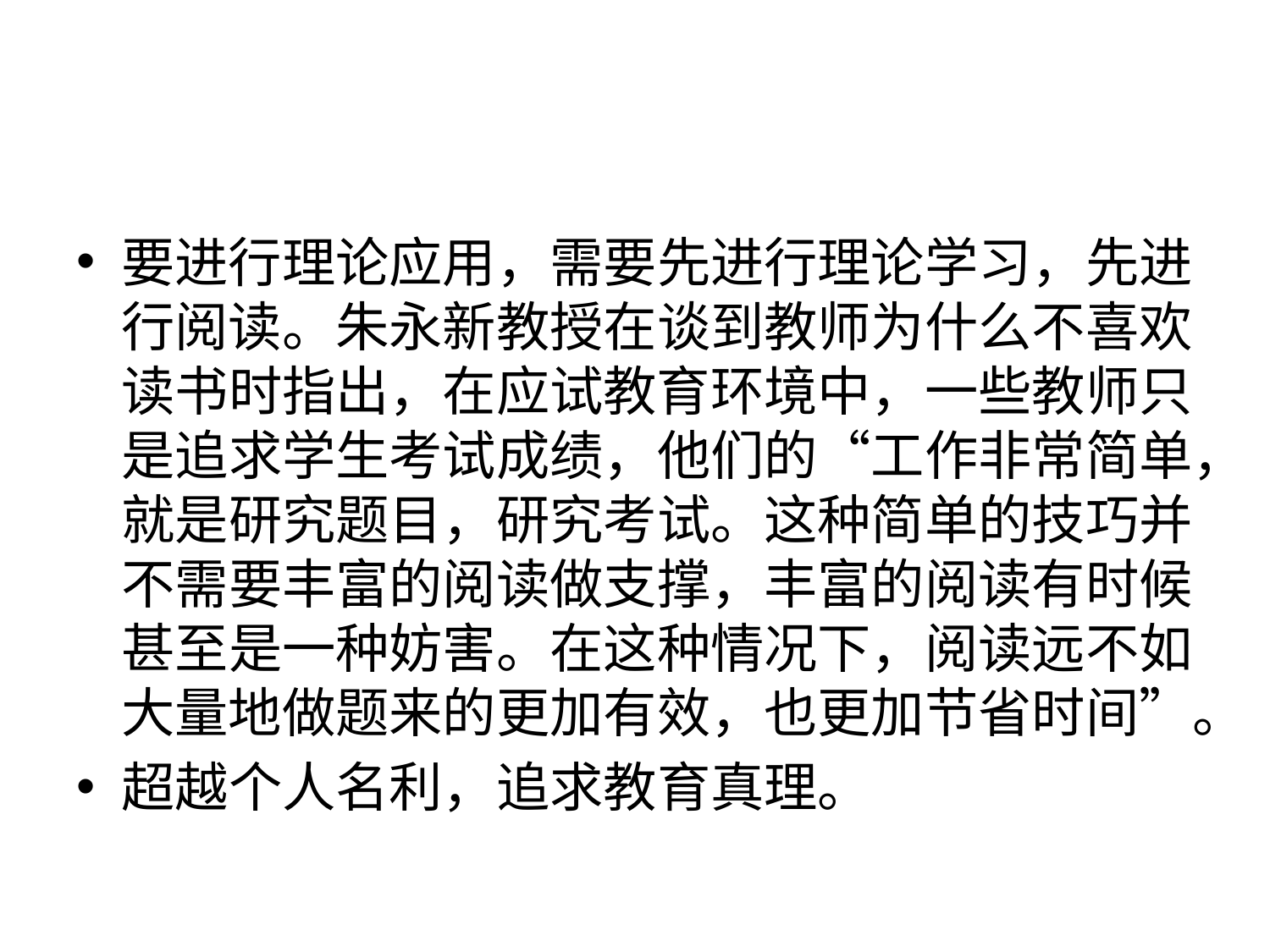

#
要进行理论应用，需要先进行理论学习，先进行阅读。朱永新教授在谈到教师为什么不喜欢读书时指出，在应试教育环境中，一些教师只是追求学生考试成绩，他们的“工作非常简单，就是研究题目，研究考试。这种简单的技巧并不需要丰富的阅读做支撑，丰富的阅读有时候甚至是一种妨害。在这种情况下，阅读远不如大量地做题来的更加有效，也更加节省时间”。
超越个人名利，追求教育真理。